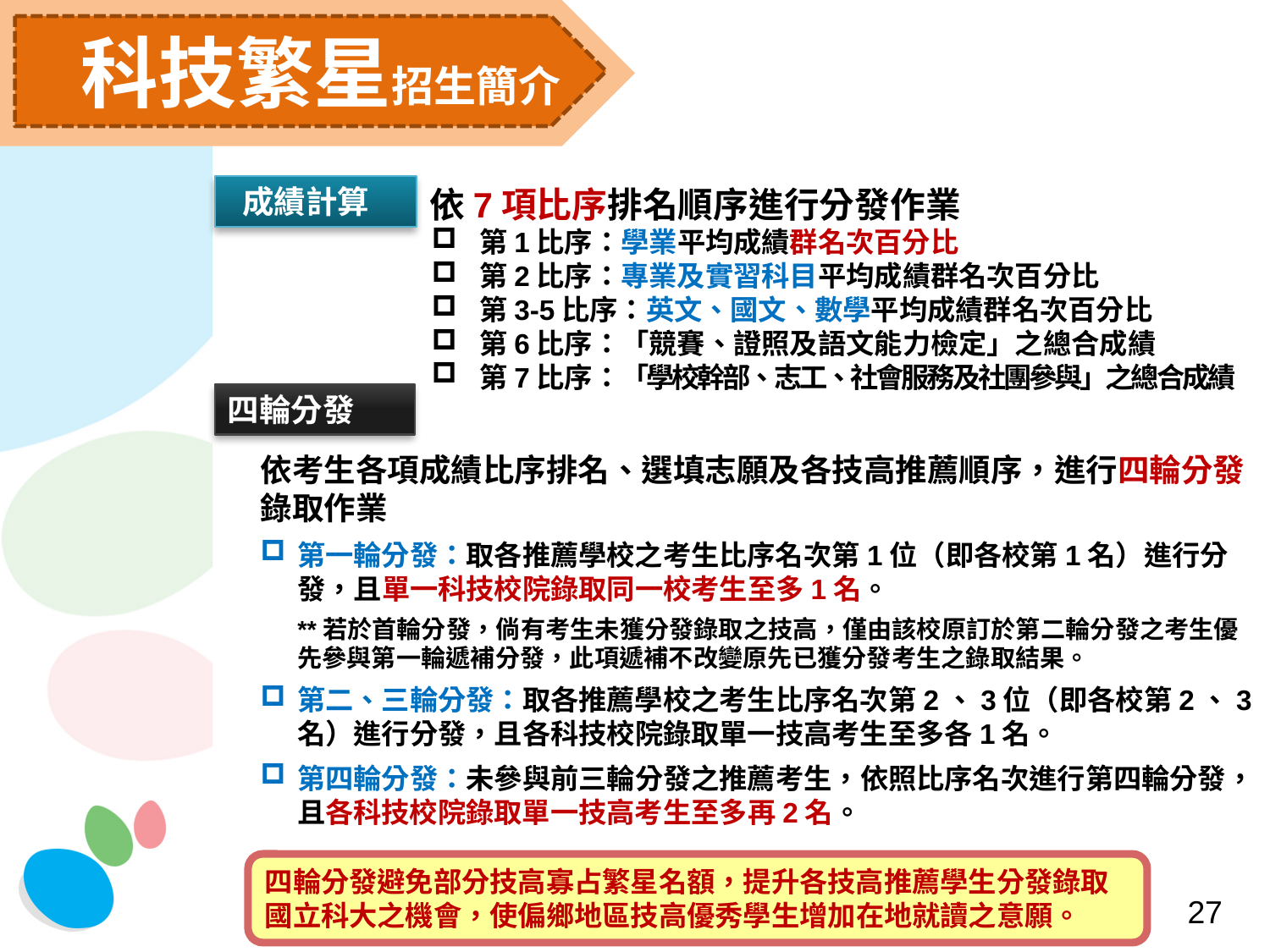

科技繁星招生簡介
 成績計算
依7項比序排名順序進行分發作業
第1比序：學業平均成績群名次百分比
第2比序：專業及實習科目平均成績群名次百分比
第3-5比序：英文、國文、數學平均成績群名次百分比
第6比序：「競賽、證照及語文能力檢定」之總合成績
第7比序：「學校幹部、志工、社會服務及社團參與」之總合成績
四輪分發
依考生各項成績比序排名、選填志願及各技高推薦順序，進行四輪分發錄取作業
第一輪分發：取各推薦學校之考生比序名次第1位（即各校第1名）進行分發，且單一科技校院錄取同一校考生至多1名。
**若於首輪分發，倘有考生未獲分發錄取之技高，僅由該校原訂於第二輪分發之考生優先參與第一輪遞補分發，此項遞補不改變原先已獲分發考生之錄取結果。
第二、三輪分發：取各推薦學校之考生比序名次第2、3位（即各校第2、3名）進行分發，且各科技校院錄取單一技高考生至多各1名。
第四輪分發：未參與前三輪分發之推薦考生，依照比序名次進行第四輪分發，且各科技校院錄取單一技高考生至多再2名。
四輪分發避免部分技高寡占繁星名額，提升各技高推薦學生分發錄取國立科大之機會，使偏鄉地區技高優秀學生增加在地就讀之意願。